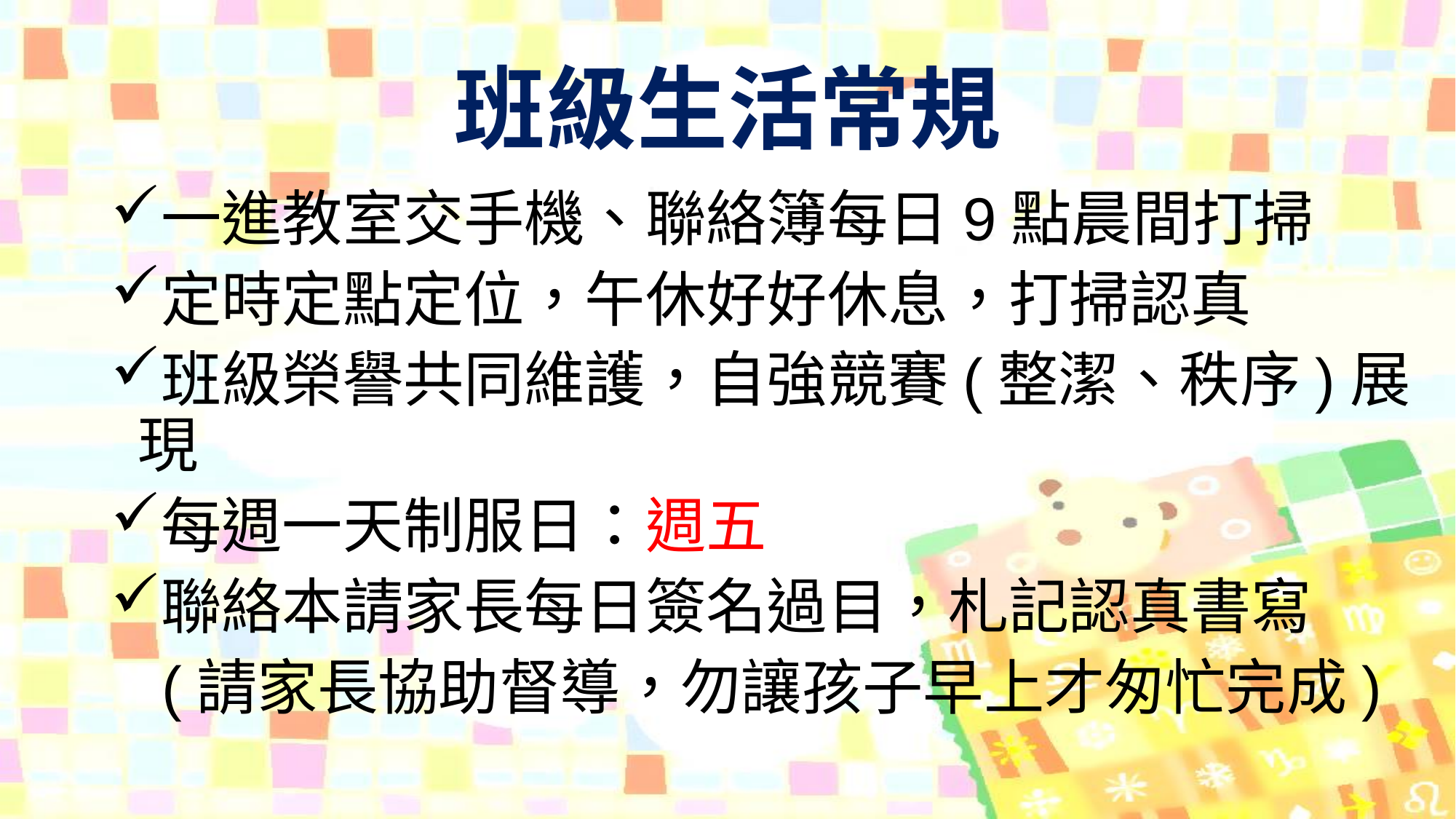

# 班級生活常規
一進教室交手機、聯絡簿每日9點晨間打掃
定時定點定位，午休好好休息，打掃認真
班級榮譽共同維護，自強競賽(整潔、秩序)展現
每週一天制服日：週五
聯絡本請家長每日簽名過目，札記認真書寫
   (請家長協助督導，勿讓孩子早上才匆忙完成)